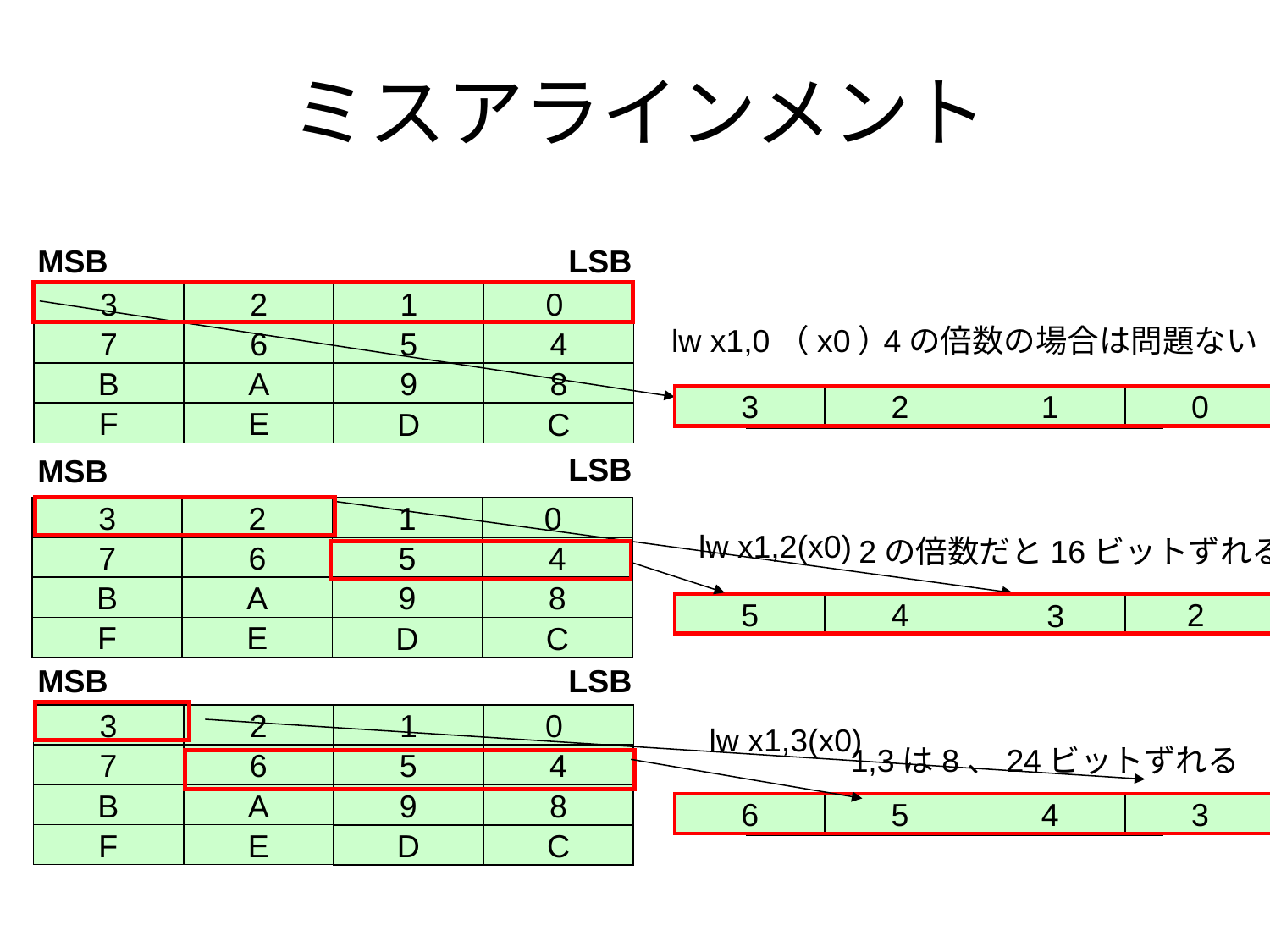

# ミスアラインメント
MSB
LSB

3
2
1
0
7
6
5
4
B
A
9
8

F
E
D
C

4の倍数の場合は問題ない
lw x1,0（x0）
3

2
1
0
LSB
MSB

3
2
1
0
7
6
5
4
B
A
9
8

F
E
D
C

lw x1,2(x0)
2の倍数だと16ビットずれる

5

4
2
3
MSB
LSB

3
2
1
0
7
6
5
4
B
A
9
8

F
E
D
C
lw x1,3(x0)

1,3は8、24ビットずれる

6

5
4
3